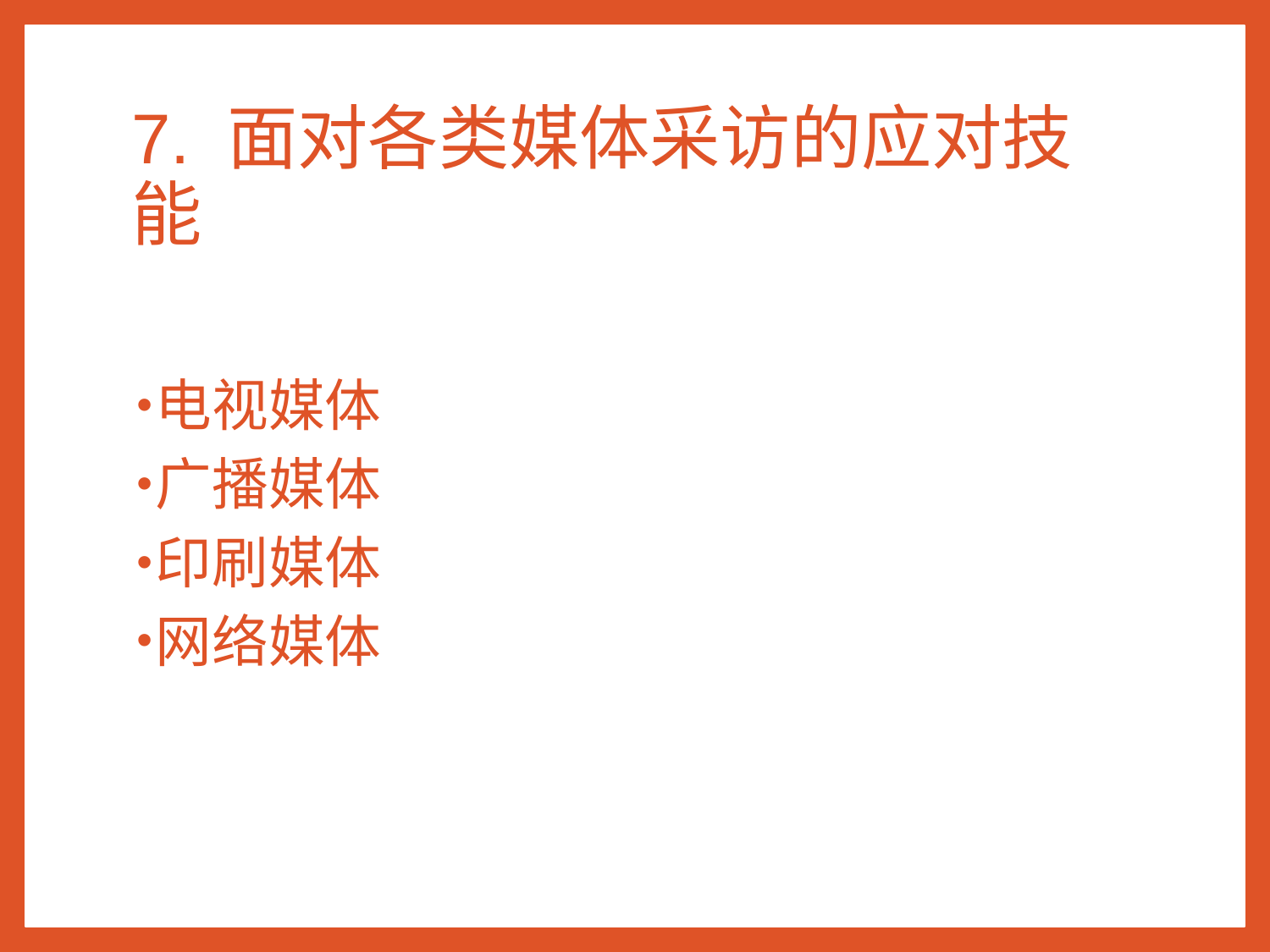

# 7. 面对各类媒体采访的应对技能

电视媒体
广播媒体
印刷媒体
网络媒体